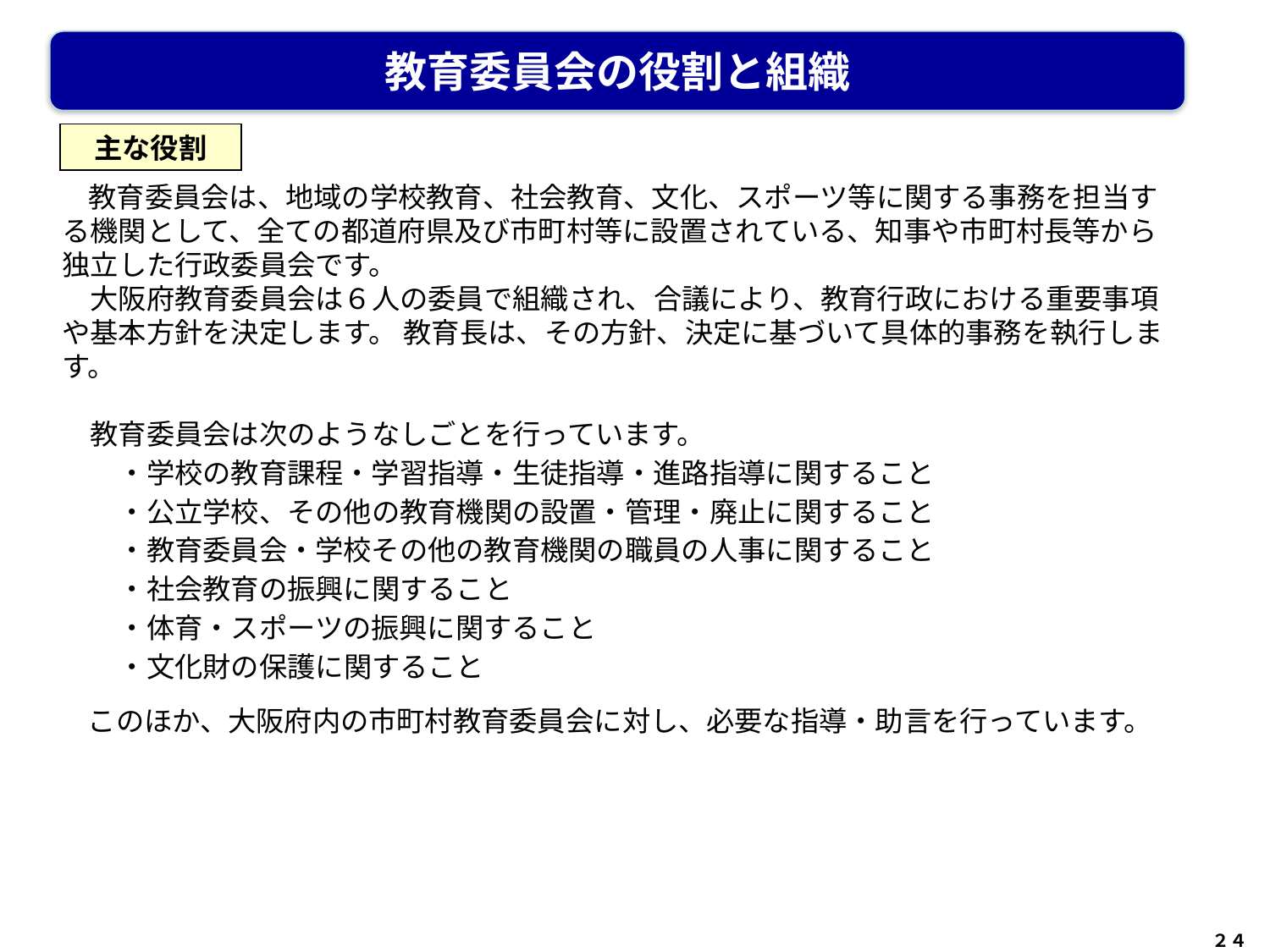

教育委員会の役割と組織

　教育委員会は、地域の学校教育、社会教育、文化、スポーツ等に関する事務を担当する機関として、全ての都道府県及び市町村等に設置されている、知事や市町村長等から独立した行政委員会です。
　大阪府教育委員会は６人の委員で組織され、合議により、教育行政における重要事項や基本方針を決定します。 教育長は、その方針、決定に基づいて具体的事務を執行します。

　教育委員会は次のようなしごとを行っています。
　　・学校の教育課程・学習指導・生徒指導・進路指導に関すること
　　・公立学校、その他の教育機関の設置・管理・廃止に関すること
　　・教育委員会・学校その他の教育機関の職員の人事に関すること
　　・社会教育の振興に関すること
　　・体育・スポーツの振興に関すること
　　・文化財の保護に関すること

   このほか、大阪府内の市町村教育委員会に対し、必要な指導・助言を行っています。
主な役割
２４